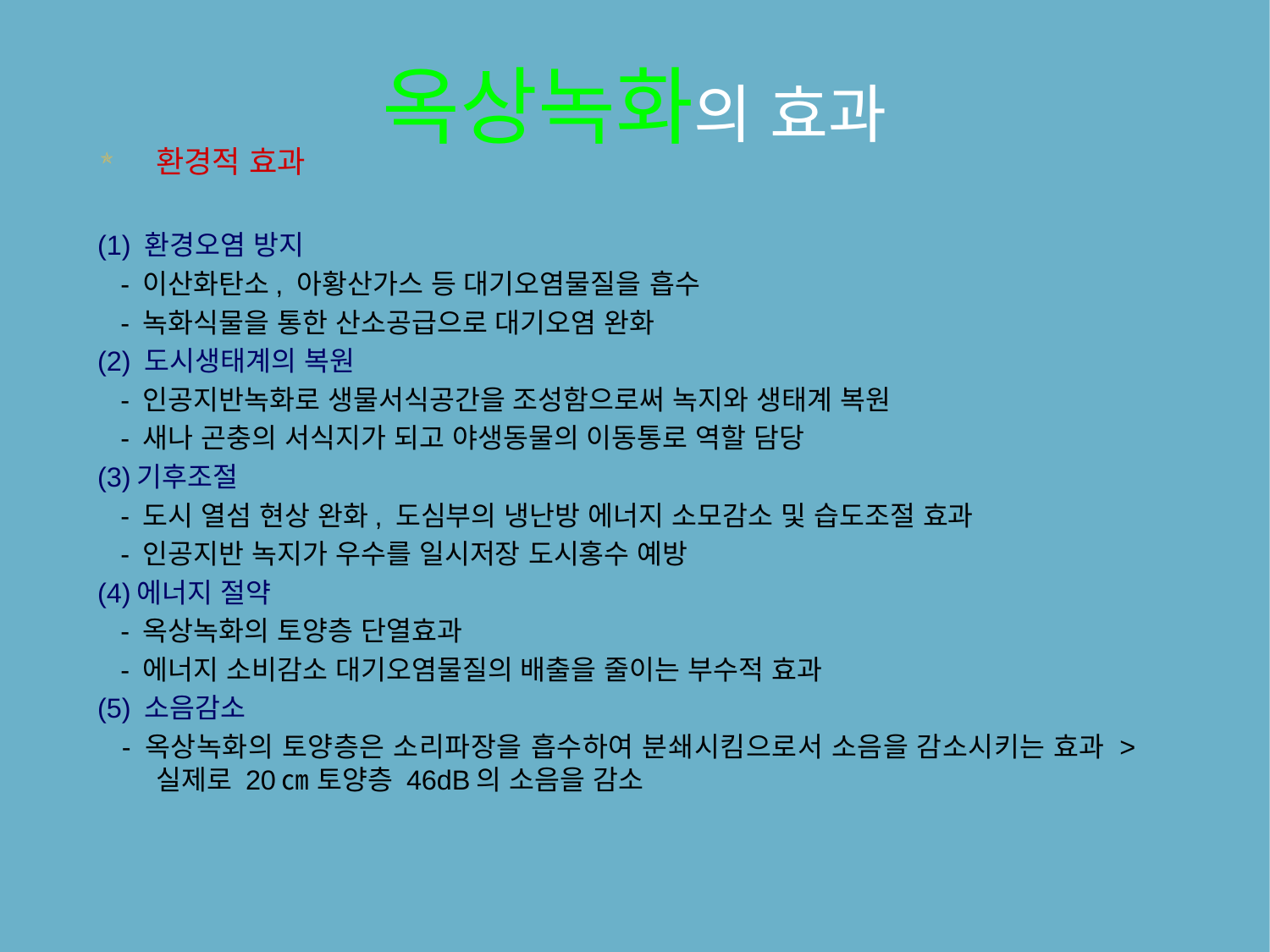

# 옥상녹화의 효과
환경적 효과

(1) 환경오염 방지
   - 이산화탄소, 아황산가스 등 대기오염물질을 흡수
   - 녹화식물을 통한 산소공급으로 대기오염 완화
(2) 도시생태계의 복원
   - 인공지반녹화로 생물서식공간을 조성함으로써 녹지와 생태계 복원
   - 새나 곤충의 서식지가 되고 야생동물의 이동통로 역할 담당
(3)기후조절
   - 도시 열섬 현상 완화, 도심부의 냉난방 에너지 소모감소 및 습도조절 효과
   - 인공지반 녹지가 우수를 일시저장 도시홍수 예방
(4)에너지 절약
   - 옥상녹화의 토양층 단열효과
   - 에너지 소비감소 대기오염물질의 배출을 줄이는 부수적 효과
(5) 소음감소
   - 옥상녹화의 토양층은 소리파장을 흡수하여 분쇄시킴으로서 소음을 감소시키는 효과 >   실제로 20㎝ 토양층 46dB의 소음을 감소